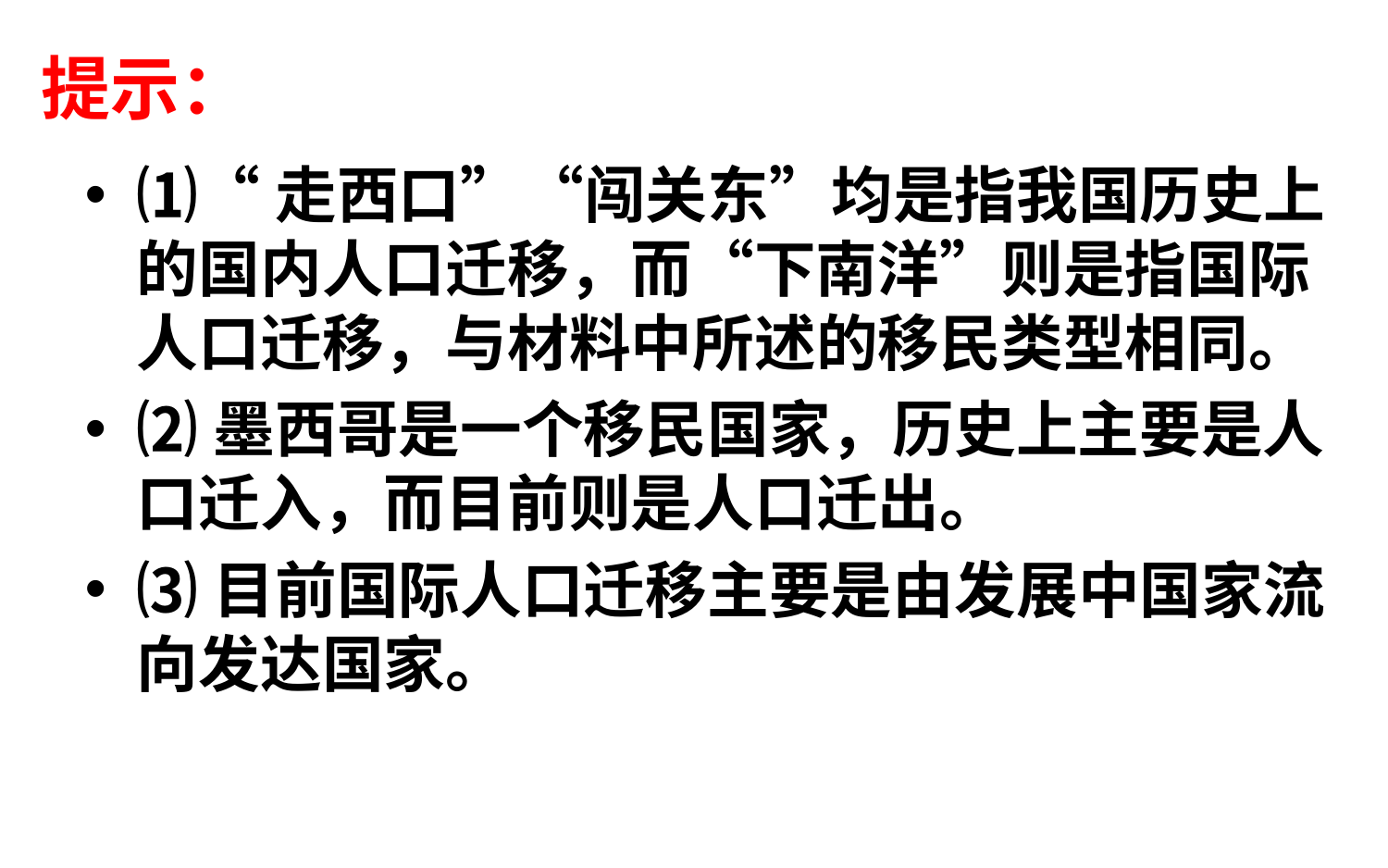

# 提示：
⑴“走西口”“闯关东”均是指我国历史上的国内人口迁移，而“下南洋”则是指国际人口迁移，与材料中所述的移民类型相同。
⑵墨西哥是一个移民国家，历史上主要是人口迁入，而目前则是人口迁出。
⑶目前国际人口迁移主要是由发展中国家流向发达国家。